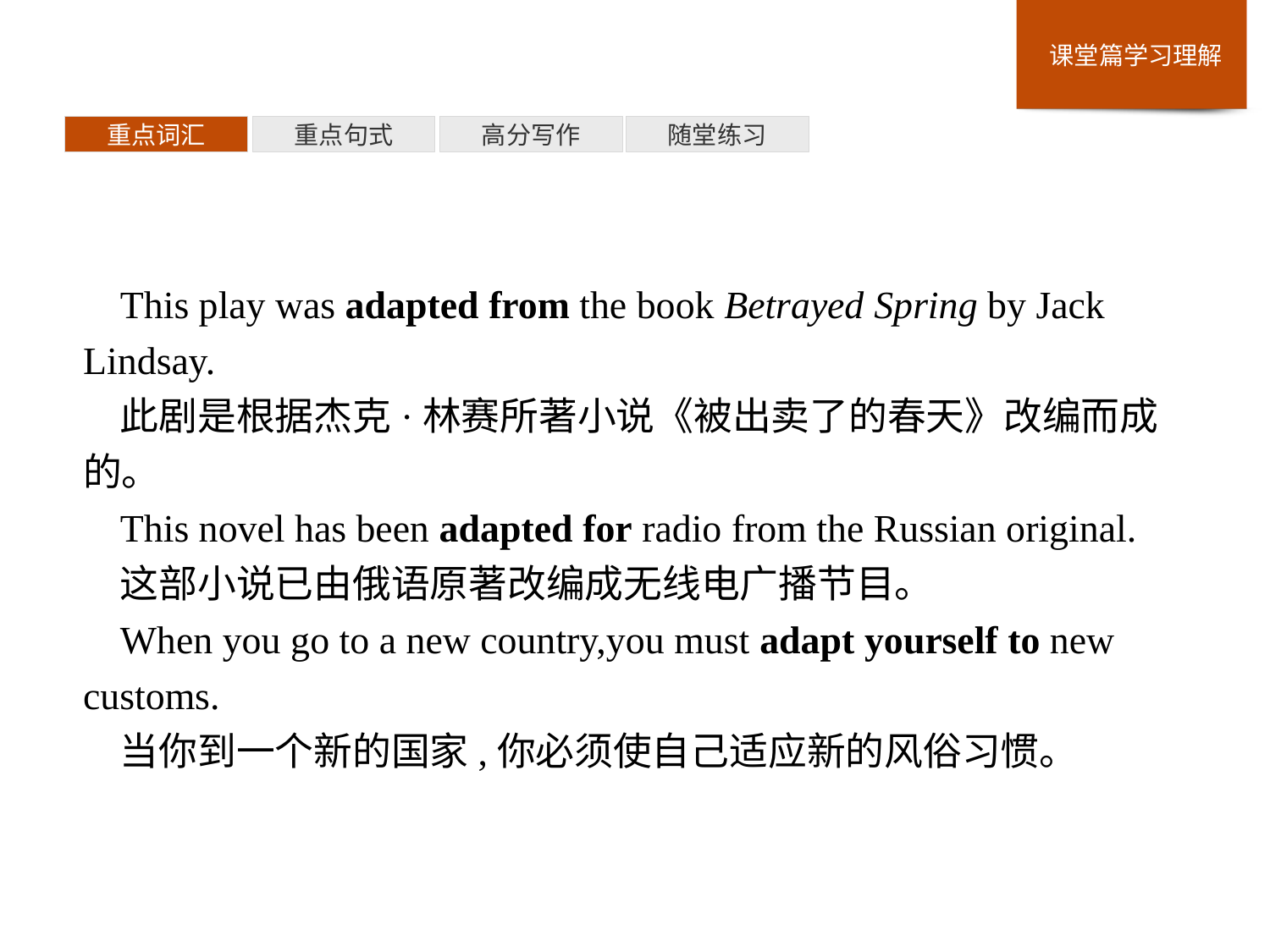

重点词汇
重点句式
高分写作
随堂练习
This play was adapted from the book Betrayed Spring by Jack Lindsay.
此剧是根据杰克·林赛所著小说《被出卖了的春天》改编而成的。
This novel has been adapted for radio from the Russian original.
这部小说已由俄语原著改编成无线电广播节目。
When you go to a new country,you must adapt yourself to new customs.
当你到一个新的国家,你必须使自己适应新的风俗习惯。